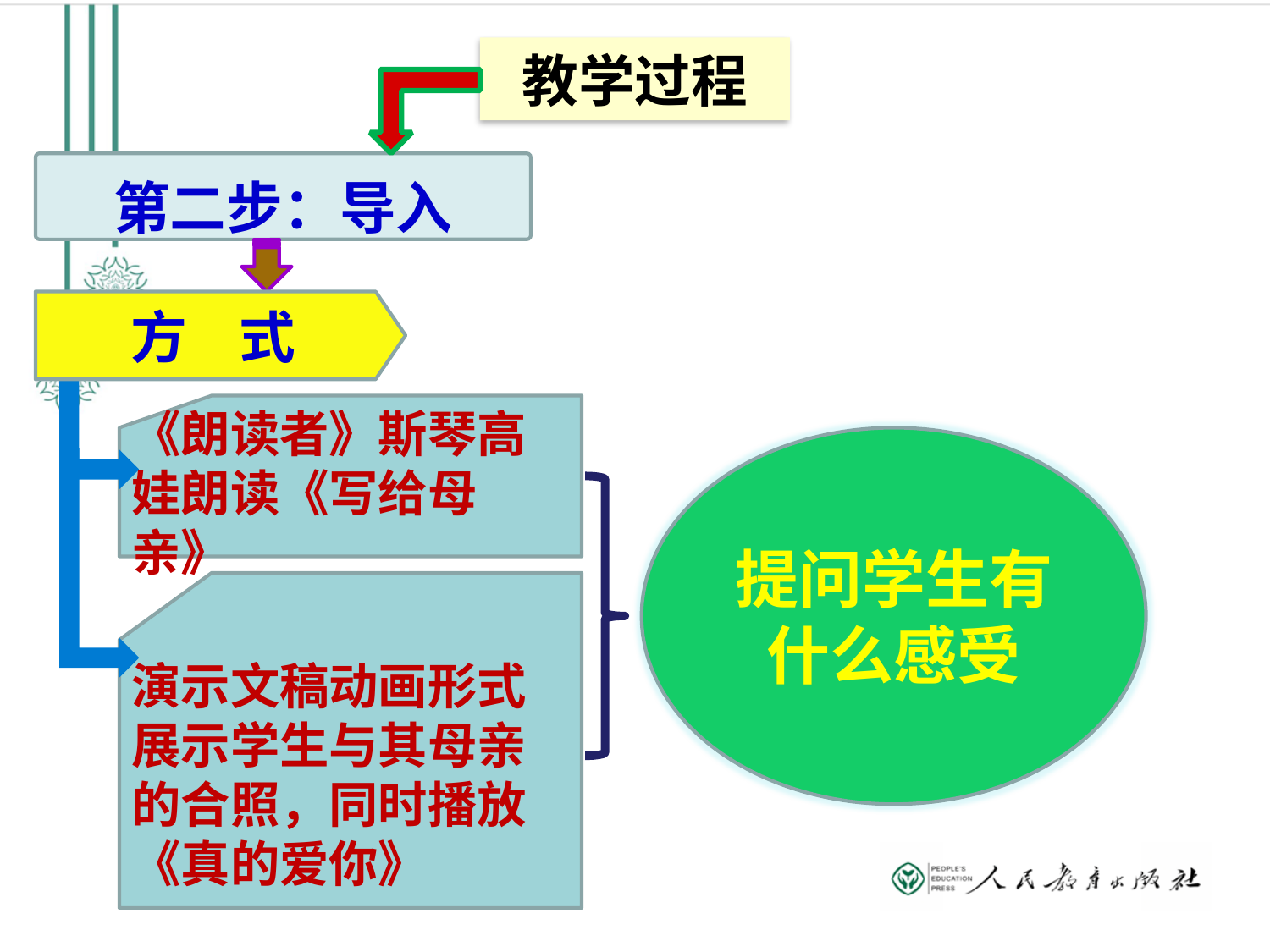

教学过程

第二步：导入

方    式

《朗读者》斯琴高娃朗读《写给母亲》
提问学生有什么感受

演示文稿动画形式展示学生与其母亲的合照，同时播放《真的爱你》